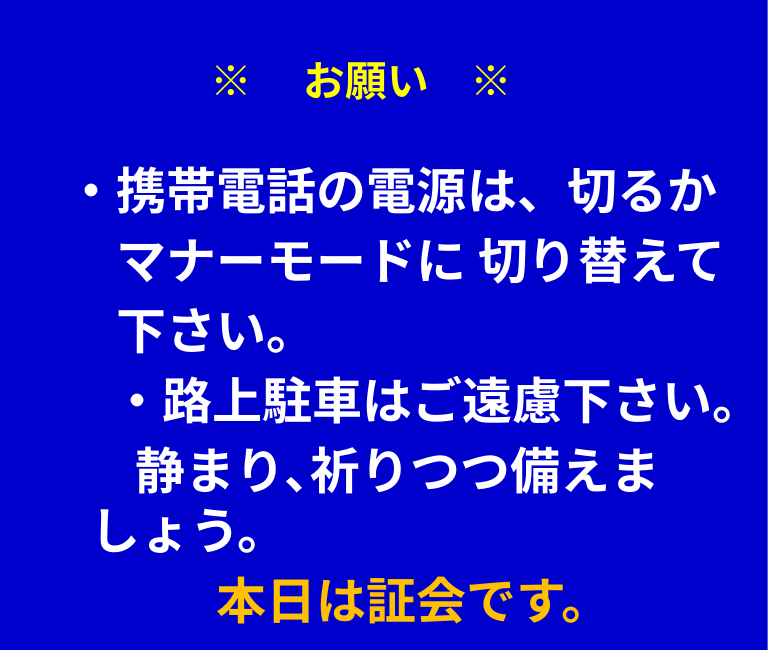

# ※　お願い　※
・携帯電話の電源は、切るか
　マナーモードに 切り替えて
　下さい。
   ・路上駐車はご遠慮下さい。
     静まり､祈りつつ備えましょう。
　　　本日は証会です。